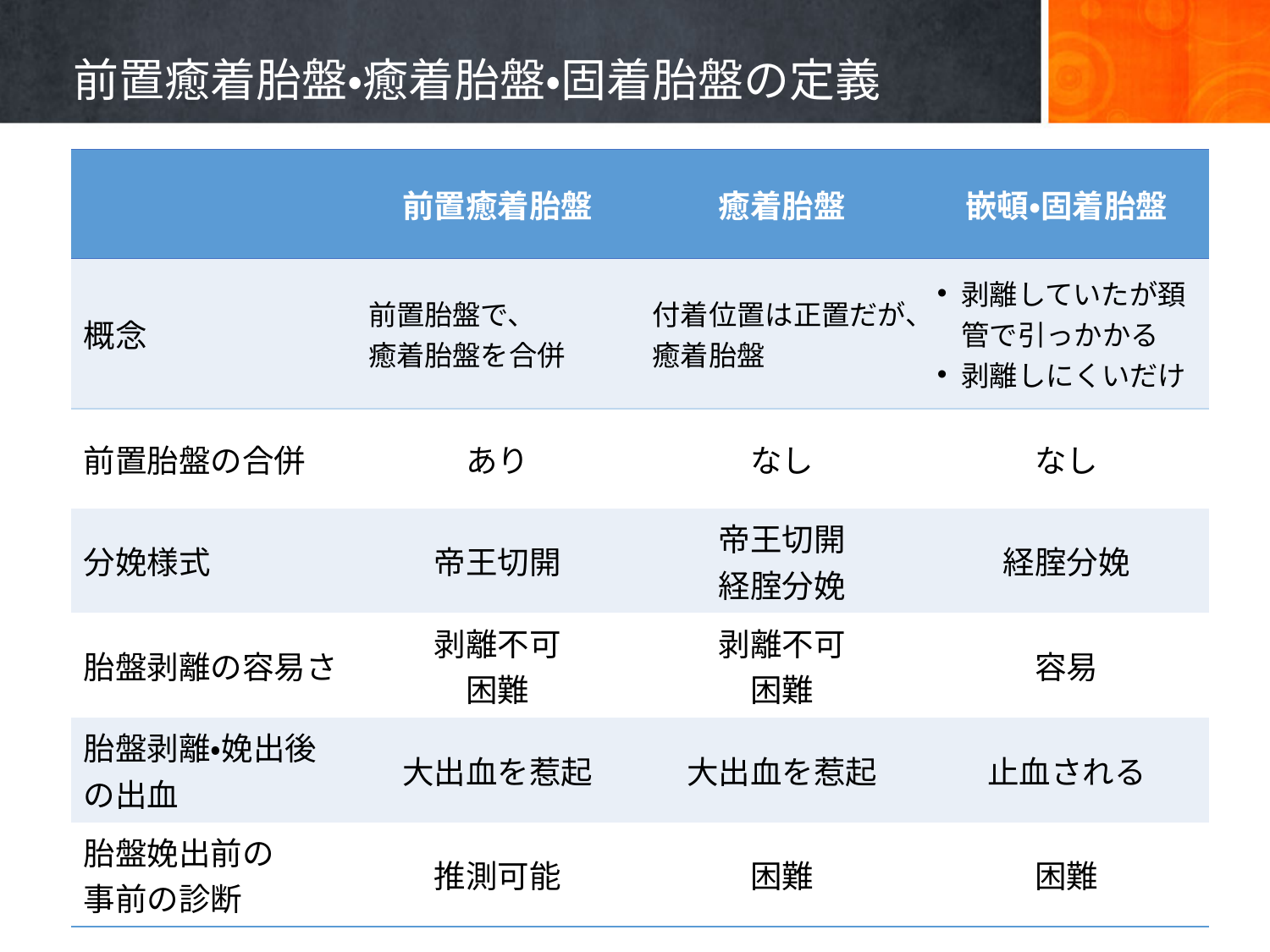

# 前置癒着胎盤・癒着胎盤・固着胎盤の定義
|  | 前置癒着胎盤 | 癒着胎盤 | 嵌頓・固着胎盤 |
| --- | --- | --- | --- |
| 概念 | 前置胎盤で、 癒着胎盤を合併 | 付着位置は正置だが、癒着胎盤 | 剥離していたが頚管で引っかかる 剥離しにくいだけ |
| 前置胎盤の合併 | あり | なし | なし |
| 分娩様式 | 帝王切開 | 帝王切開 経腟分娩 | 経腟分娩 |
| 胎盤剥離の容易さ | 剥離不可 困難 | 剥離不可 困難 | 容易 |
| 胎盤剥離・娩出後の出血 | 大出血を惹起 | 大出血を惹起 | 止血される |
| 胎盤娩出前の 事前の診断 | 推測可能 | 困難 | 困難 |